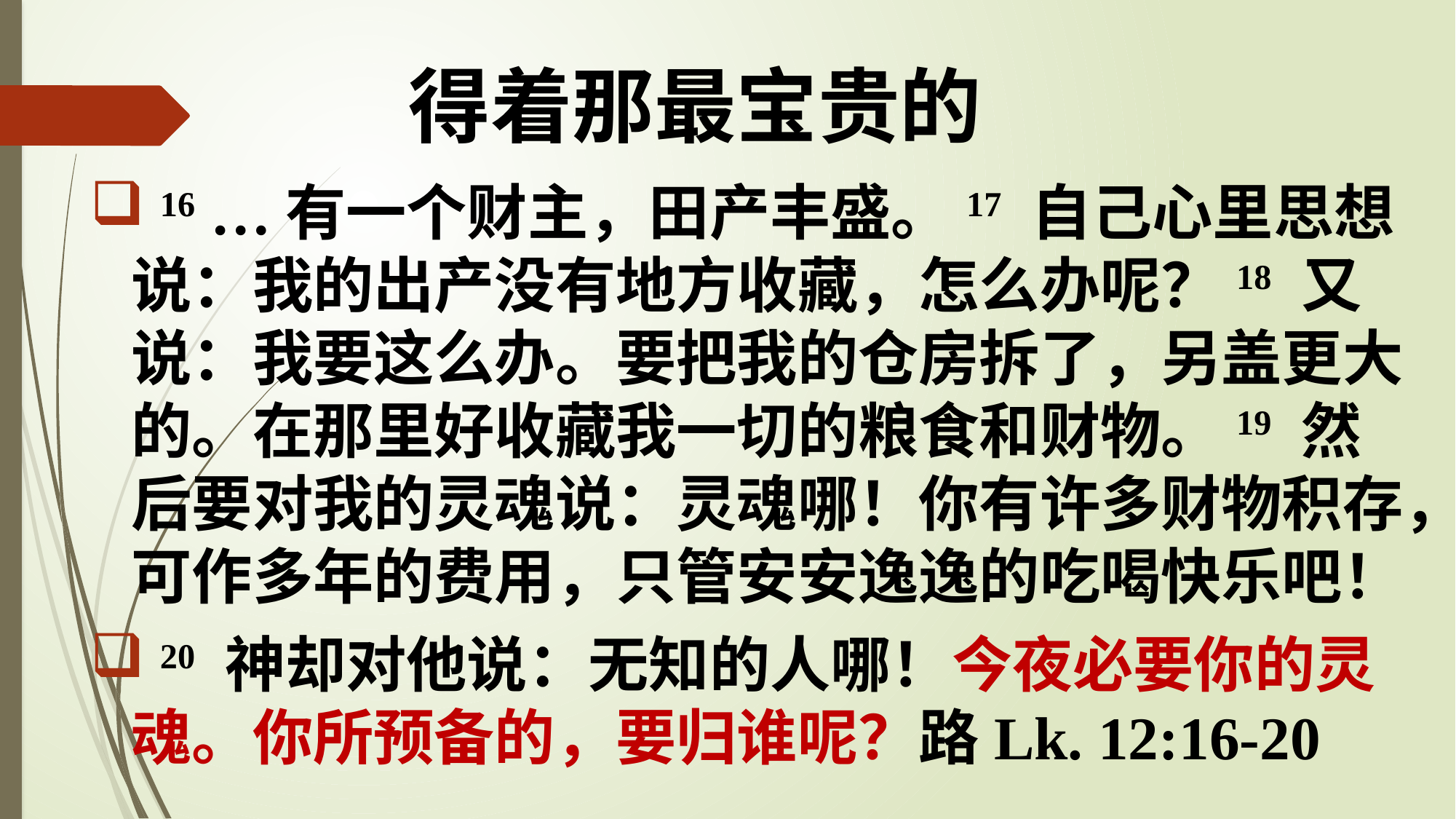

# 得着那最宝贵的
 16 …有一个财主，田产丰盛。17 自己心里思想说：我的出产没有地方收藏，怎么办呢？18 又说：我要这么办。要把我的仓房拆了，另盖更大的。在那里好收藏我一切的粮食和财物。19 然后要对我的灵魂说：灵魂哪！你有许多财物积存，可作多年的费用，只管安安逸逸的吃喝快乐吧！
 20 神却对他说：无知的人哪！今夜必要你的灵魂。你所预备的，要归谁呢？路Lk. 12:16-20